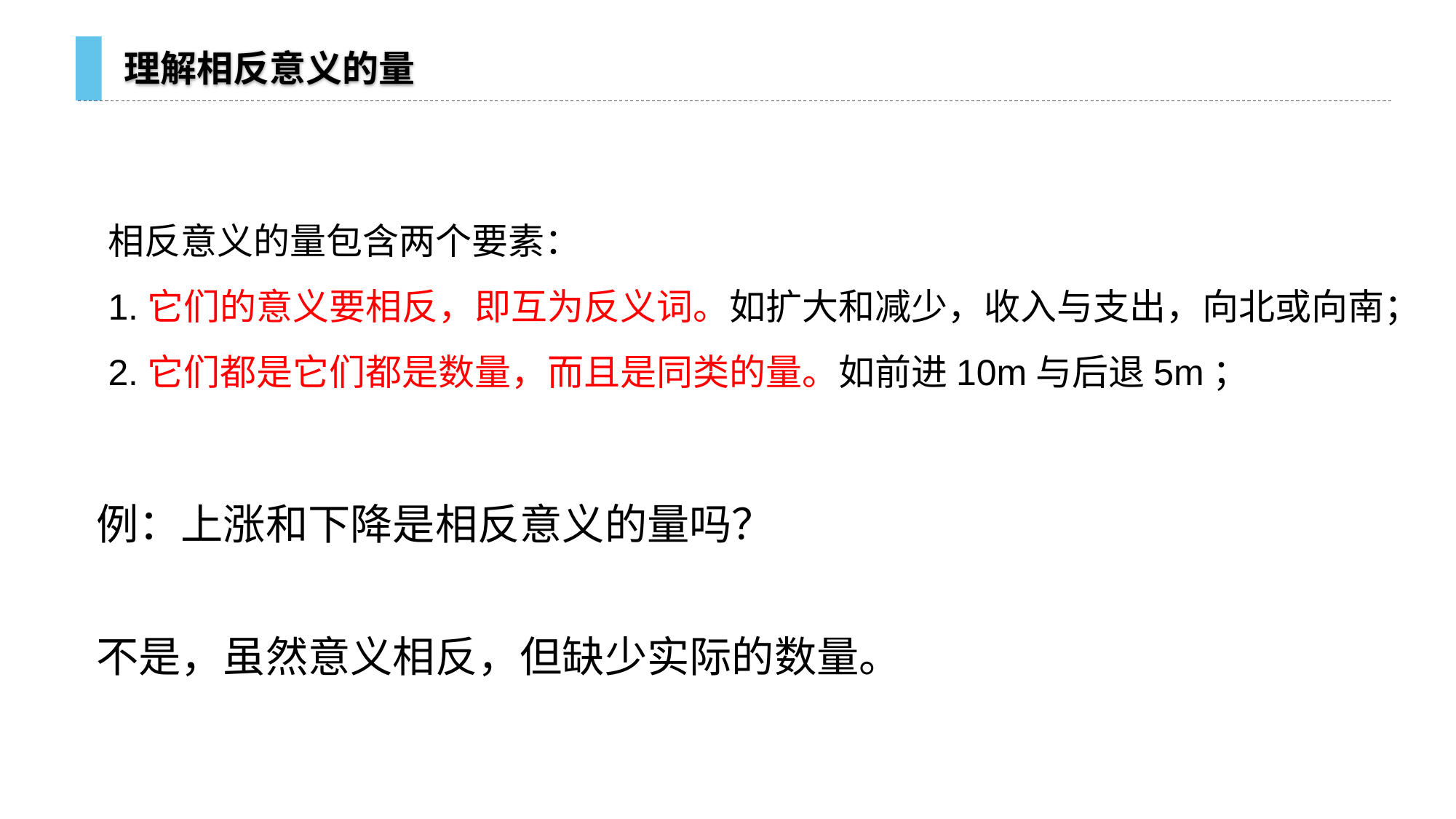

理解相反意义的量
相反意义的量包含两个要素：
1.它们的意义要相反，即互为反义词。如扩大和减少，收入与支出，向北或向南；
2.它们都是它们都是数量，而且是同类的量。如前进10m与后退5m；
例：上涨和下降是相反意义的量吗？
不是，虽然意义相反，但缺少实际的数量。